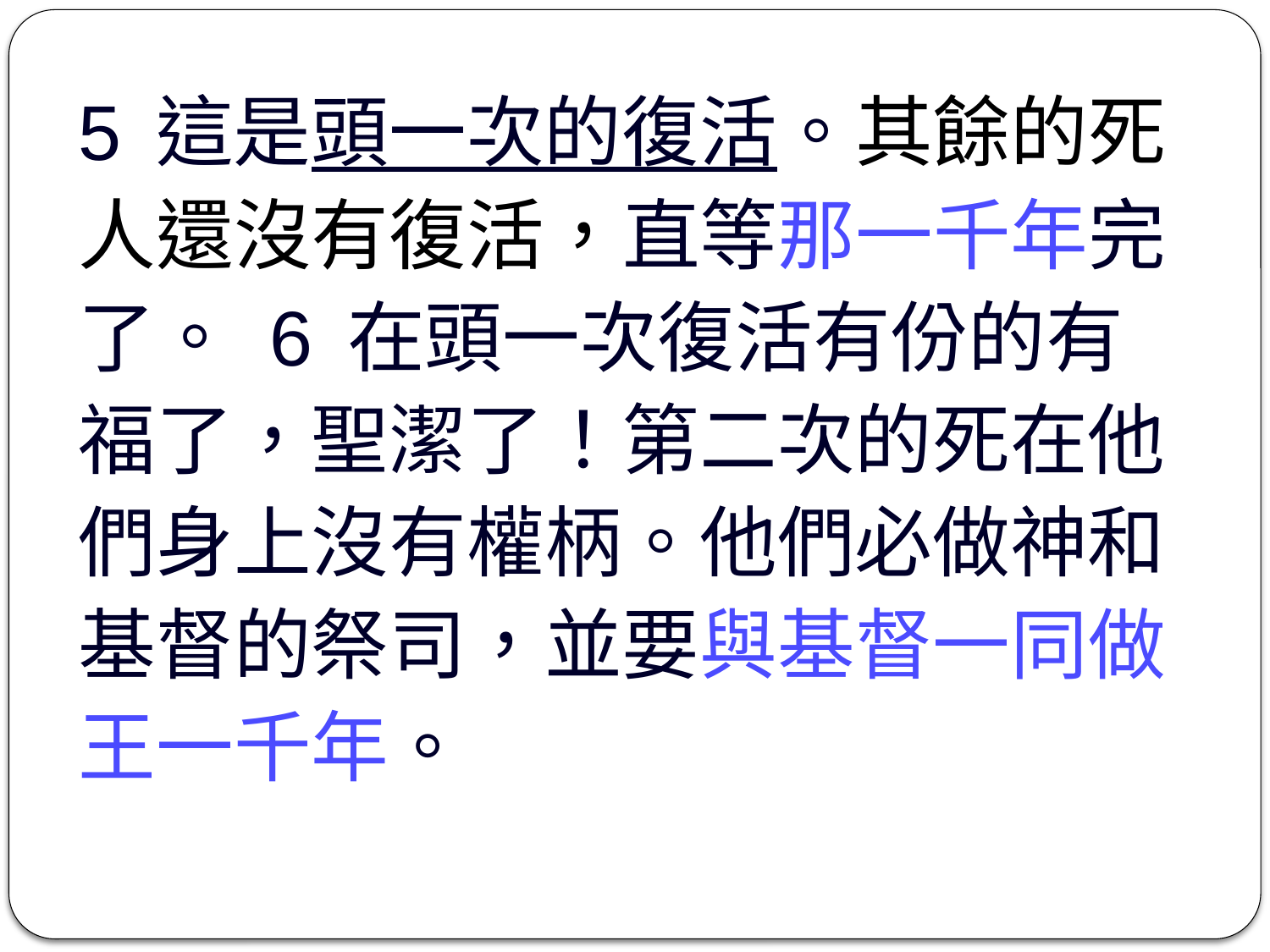

5 這是頭一次的復活。其餘的死人還沒有復活，直等那一千年完了。 6 在頭一次復活有份的有福了，聖潔了！第二次的死在他們身上沒有權柄。他們必做神和基督的祭司，並要與基督一同做王一千年。